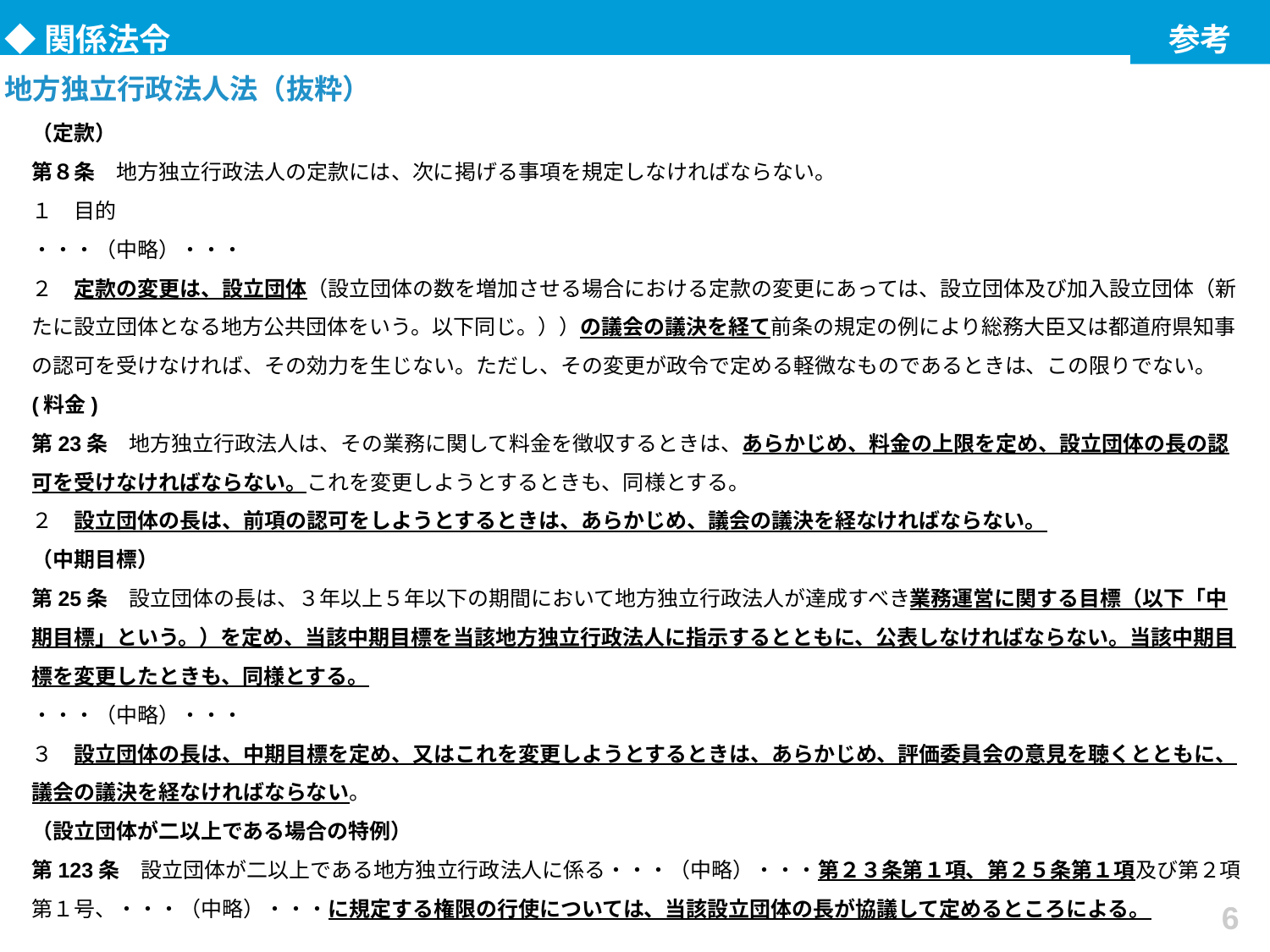

参考
◆関係法令
地方独立行政法人法（抜粋）
（定款）
第８条　地方独立行政法人の定款には、次に掲げる事項を規定しなければならない。
１　目的
・・・（中略）・・・
２　定款の変更は、設立団体（設立団体の数を増加させる場合における定款の変更にあっては、設立団体及び加入設立団体（新たに設立団体となる地方公共団体をいう。以下同じ。））の議会の議決を経て前条の規定の例により総務大臣又は都道府県知事の認可を受けなければ、その効力を生じない。ただし、その変更が政令で定める軽微なものであるときは、この限りでない。
(料金)
第23条　地方独立行政法人は、その業務に関して料金を徴収するときは、あらかじめ、料金の上限を定め、設立団体の長の認可を受けなければならない。これを変更しようとするときも、同様とする。
２　設立団体の長は、前項の認可をしようとするときは、あらかじめ、議会の議決を経なければならない。
（中期目標）
第25条　設立団体の長は、３年以上５年以下の期間において地方独立行政法人が達成すべき業務運営に関する目標（以下「中期目標」という。）を定め、当該中期目標を当該地方独立行政法人に指示するとともに、公表しなければならない。当該中期目標を変更したときも、同様とする。
・・・（中略）・・・
３　設立団体の長は、中期目標を定め、又はこれを変更しようとするときは、あらかじめ、評価委員会の意見を聴くとともに、議会の議決を経なければならない。
（設立団体が二以上である場合の特例）
第123条　設立団体が二以上である地方独立行政法人に係る・・・（中略）・・・第２３条第１項、第２５条第１項及び第２項第１号、・・・（中略）・・・に規定する権限の行使については、当該設立団体の長が協議して定めるところによる。
6